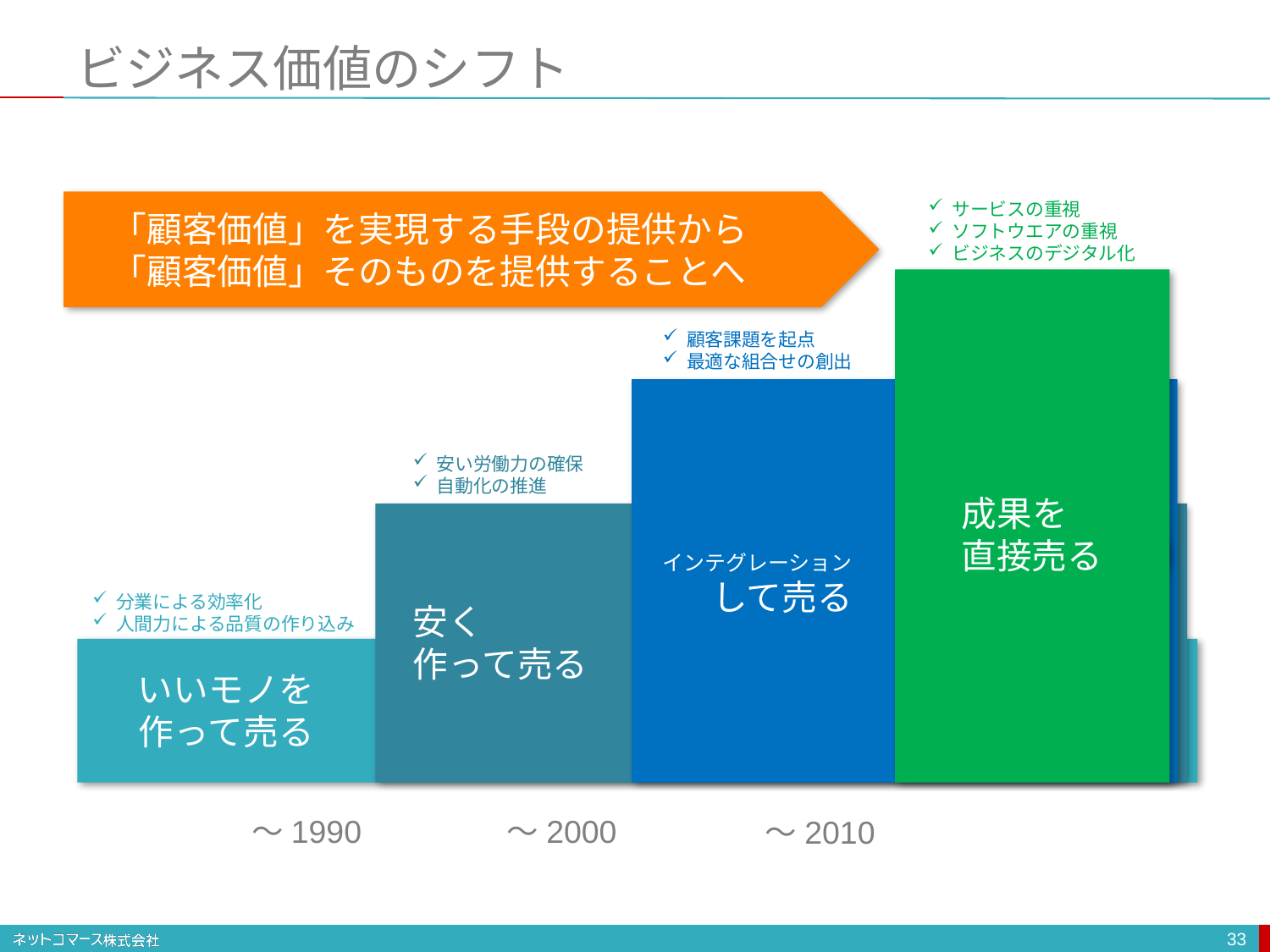

# ビジネス価値のシフト
　「顧客価値」を実現する手段の提供から
　「顧客価値」そのものを提供することへ
サービスの重視
ソフトウエアの重視
ビジネスのデジタル化

成果を
直接売る
顧客課題を起点
最適な組合せの創出

安い労働力の確保
自動化の推進
クラウド

インテグレーション
して売る
分業による効率化
人間力による品質の作り込み
安く
作って売る

いいモノを
作って売る
〜1990
〜2000
〜2010
33